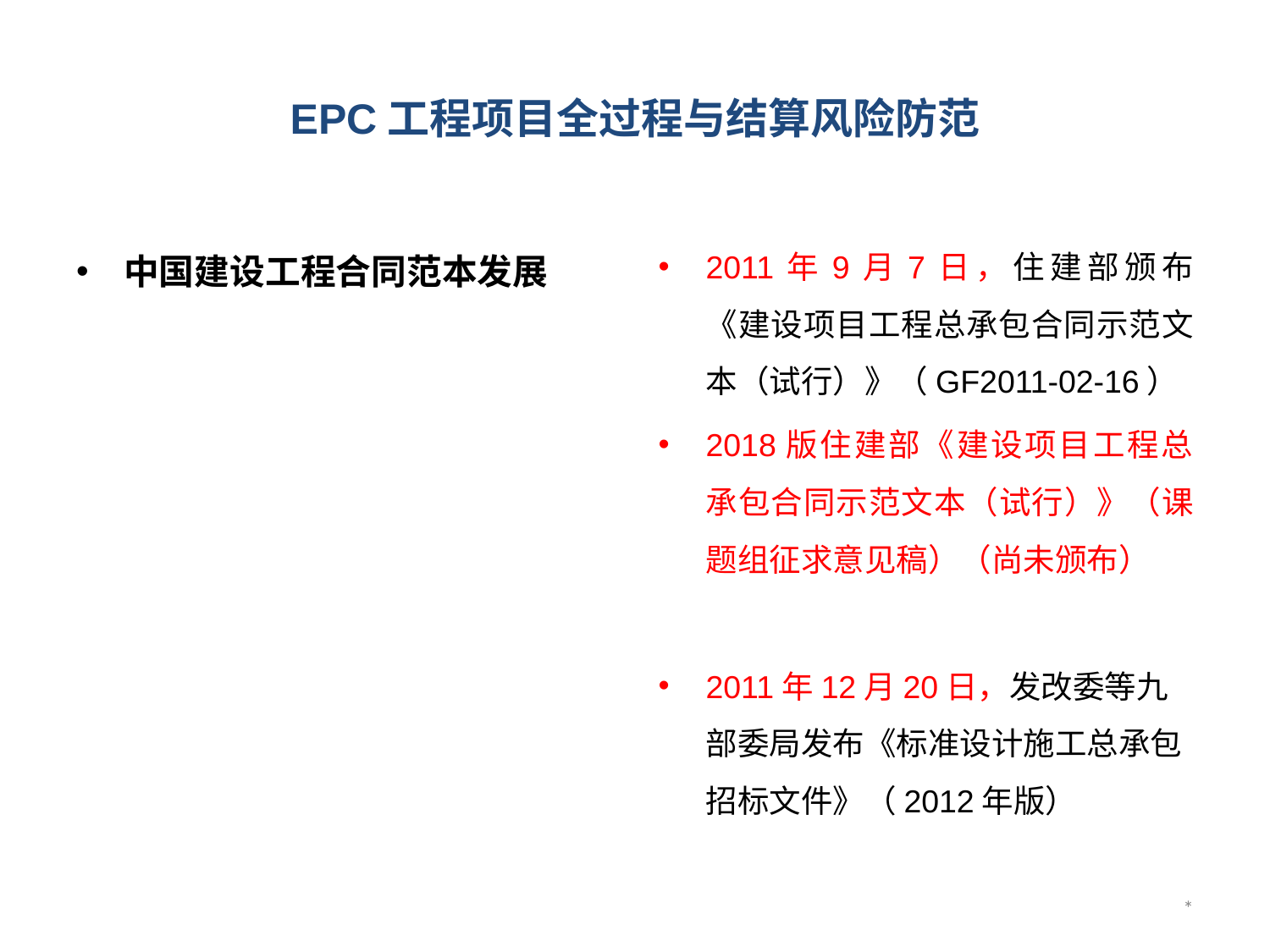

# EPC工程项目全过程与结算风险防范
中国建设工程合同范本发展

2011年9月7日，住建部颁布《建设项目工程总承包合同示范文本（试行）》（GF2011-02-16）
2018版住建部《建设项目工程总承包合同示范文本（试行）》（课题组征求意见稿）（尚未颁布）

2011年12月20日，发改委等九部委局发布《标准设计施工总承包招标文件》（2012年版）

*